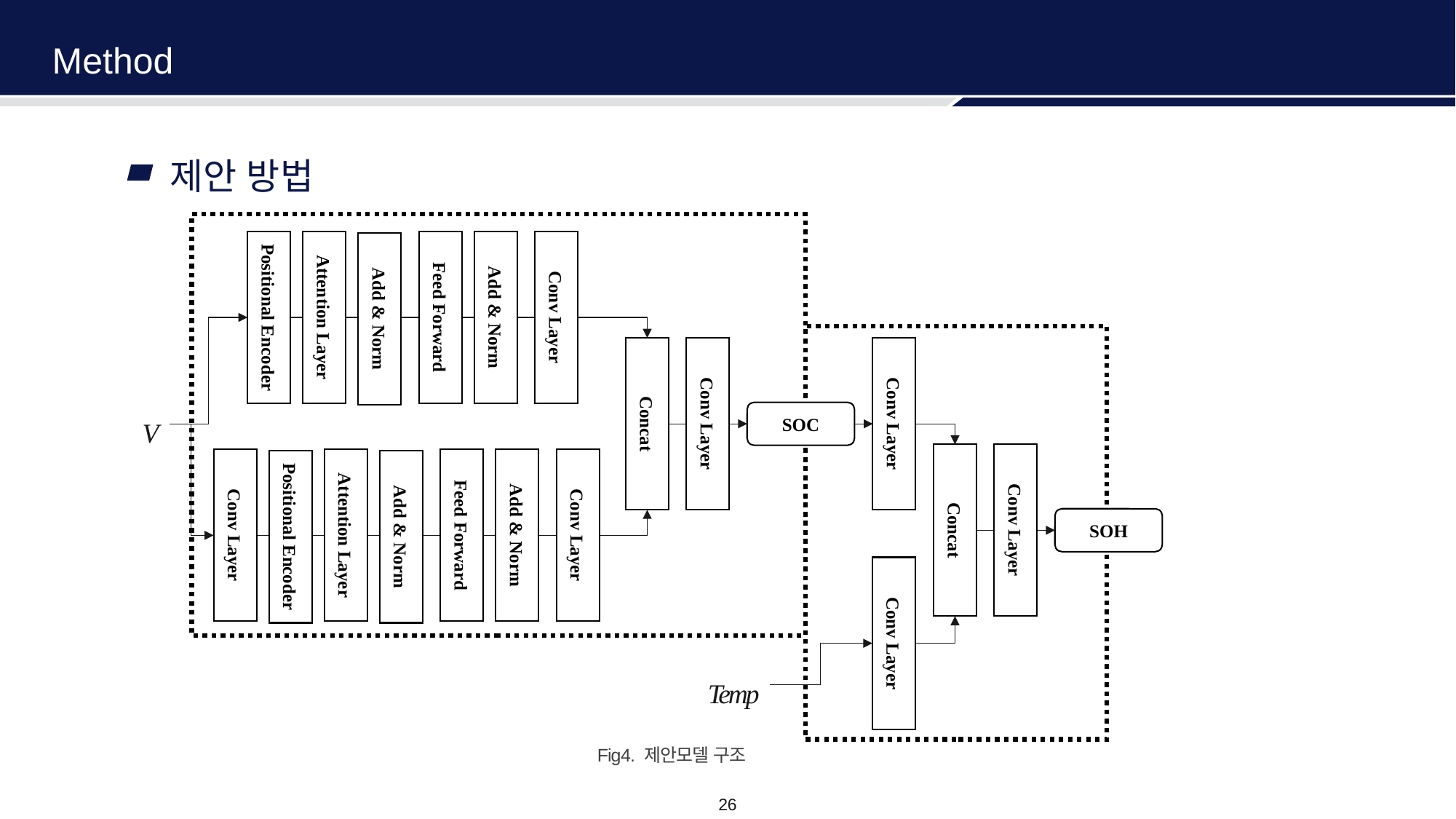

Method
제안 방법

Positional Encoder
Attention Layer
Feed Forward
Add & Norm
Conv Layer
Add & Norm

Concat
Conv Layer
Conv Layer
V
SOC
Concat
Conv Layer
Conv Layer
Attention Layer
Feed Forward
Add & Norm
Conv Layer
Positional Encoder
Add & Norm
SOH
Conv Layer
Temp
Fig4. 제안모델 구조
Section 1